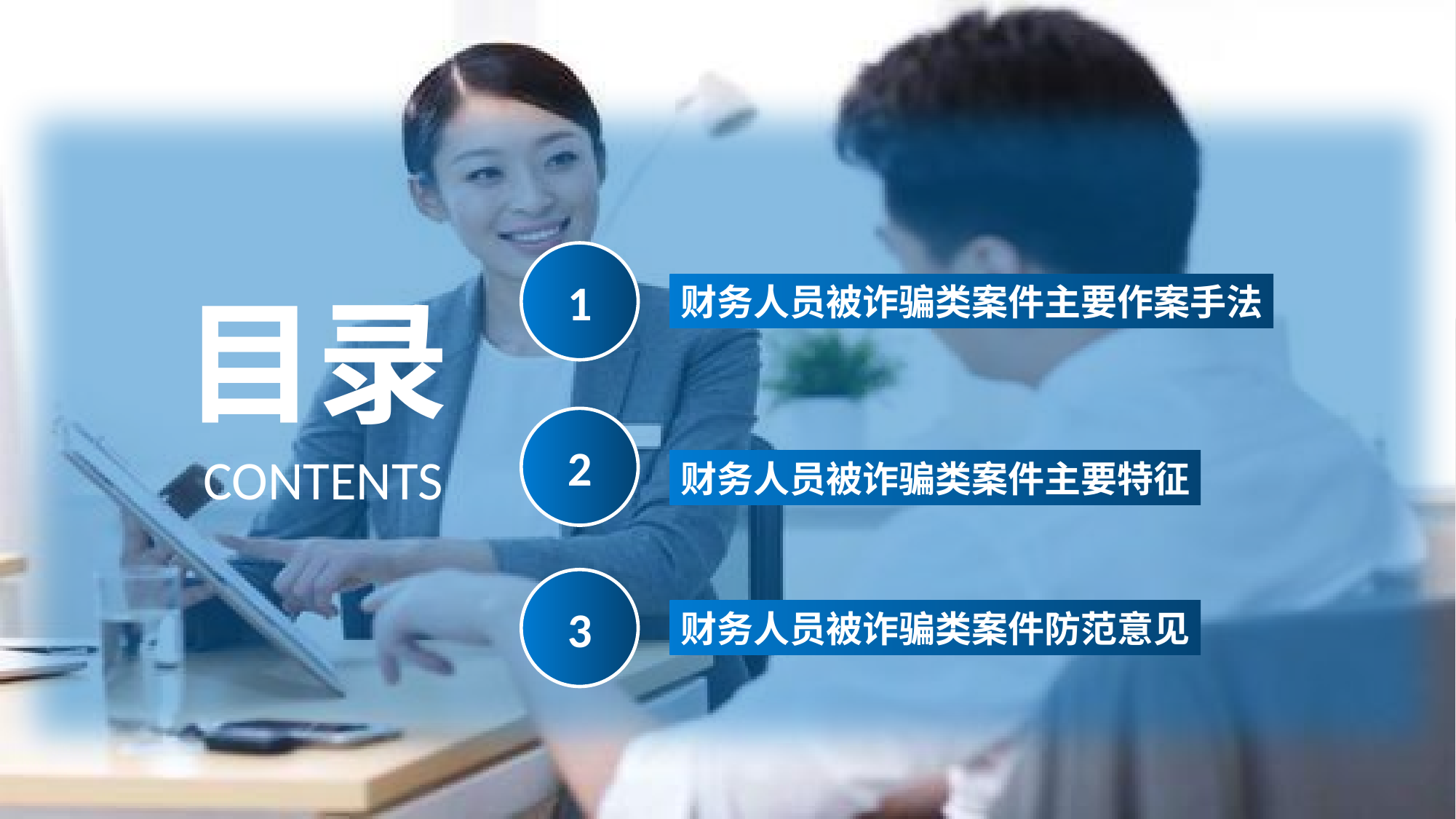

1
财务人员被诈骗类案件主要作案手法
目录
2
CONTENTS
财务人员被诈骗类案件主要特征
3
财务人员被诈骗类案件防范意见